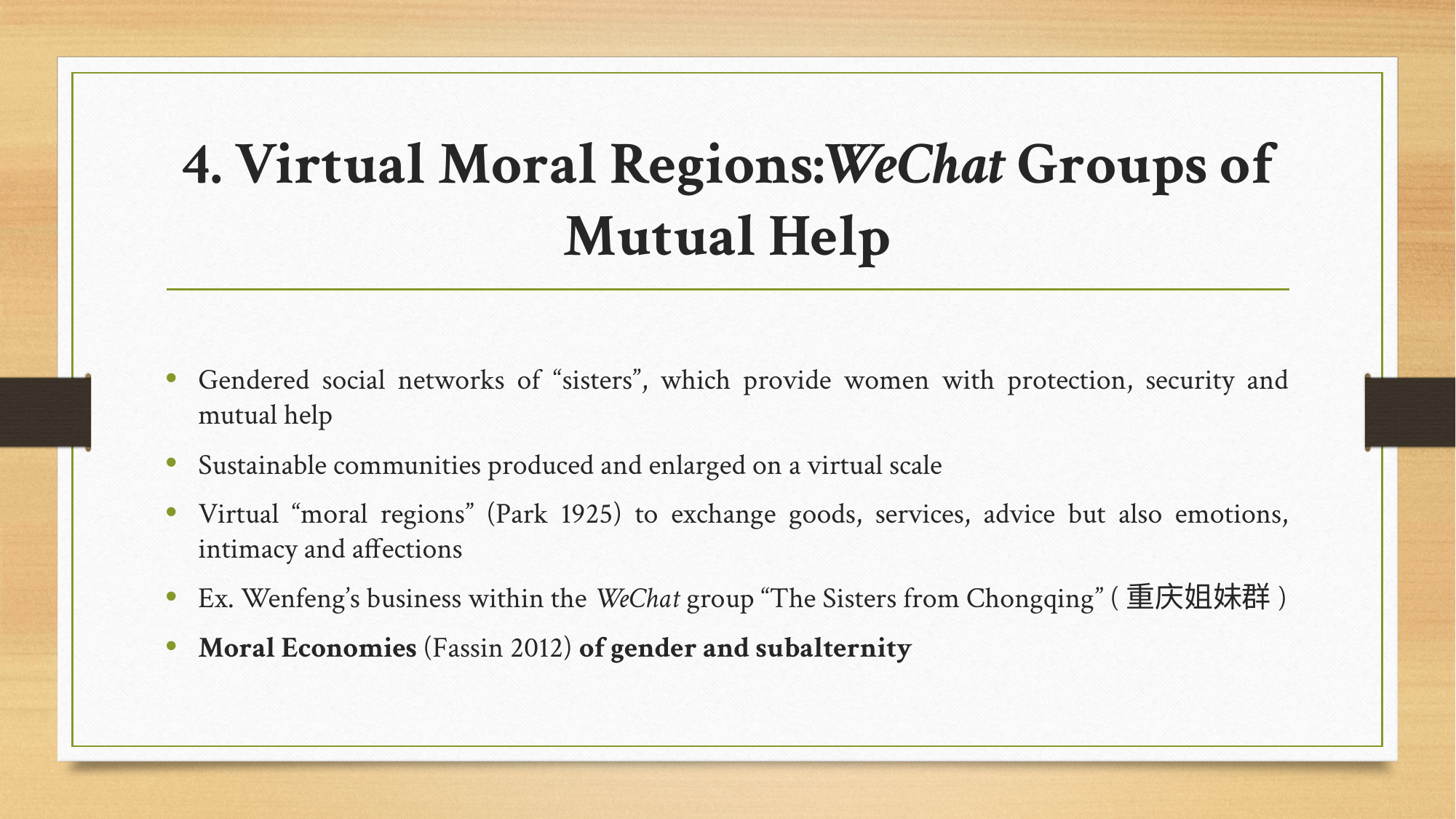

# 4. Virtual Moral Regions:WeChat Groups of Mutual Help

Gendered social networks of “sisters”, which provide women with protection, security and mutual help
Sustainable communities produced and enlarged on a virtual scale
Virtual “moral regions” (Park 1925) to exchange goods, services, advice but also emotions, intimacy and affections
Ex. Wenfeng’s business within the WeChat group “The Sisters from Chongqing” (重庆姐妹群)
Moral Economies (Fassin 2012) of gender and subalternity